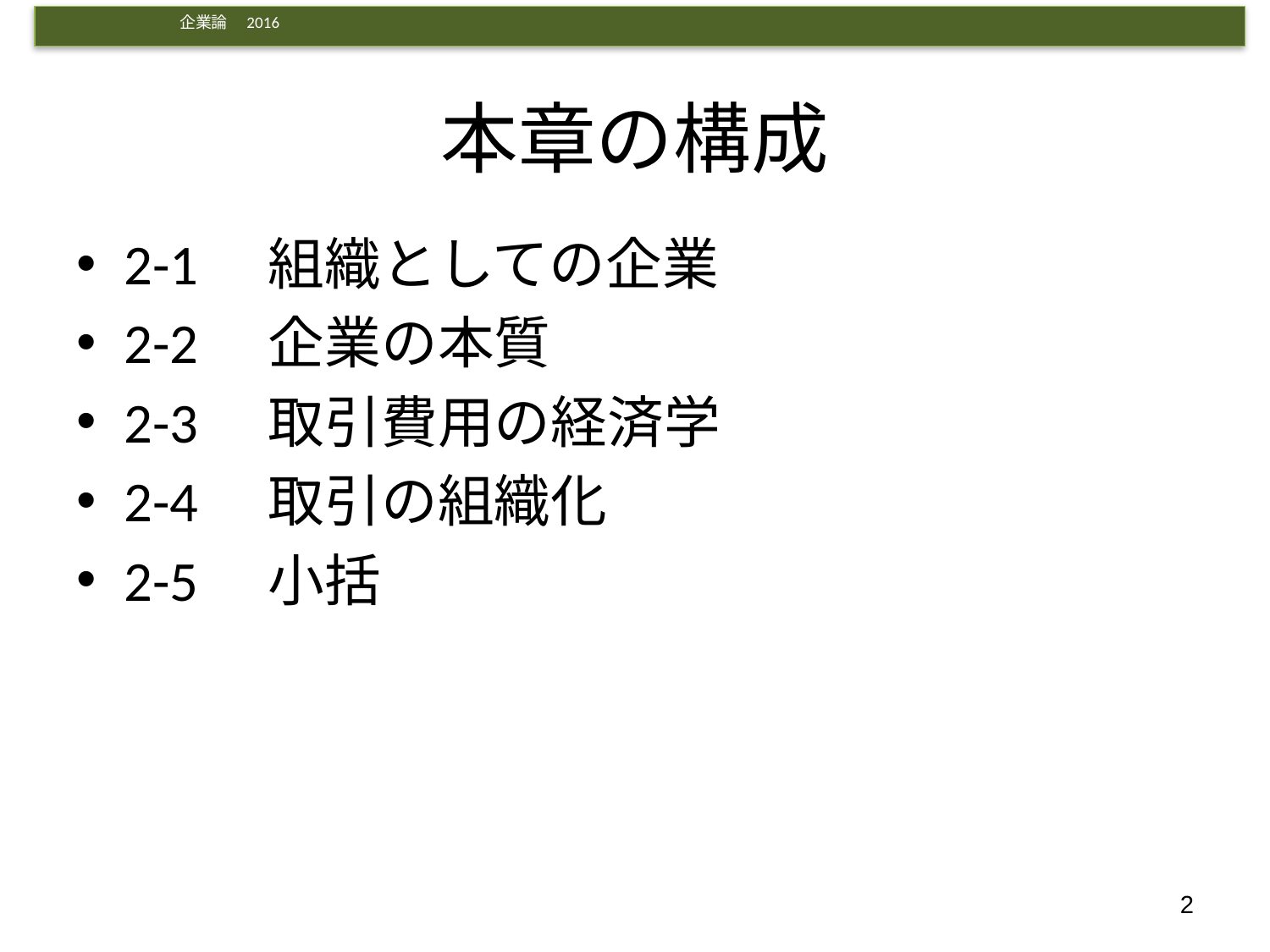

# 本章の構成
2-1　組織としての企業
2-2　企業の本質
2-3　取引費用の経済学
2-4　取引の組織化
2-5　小括
2